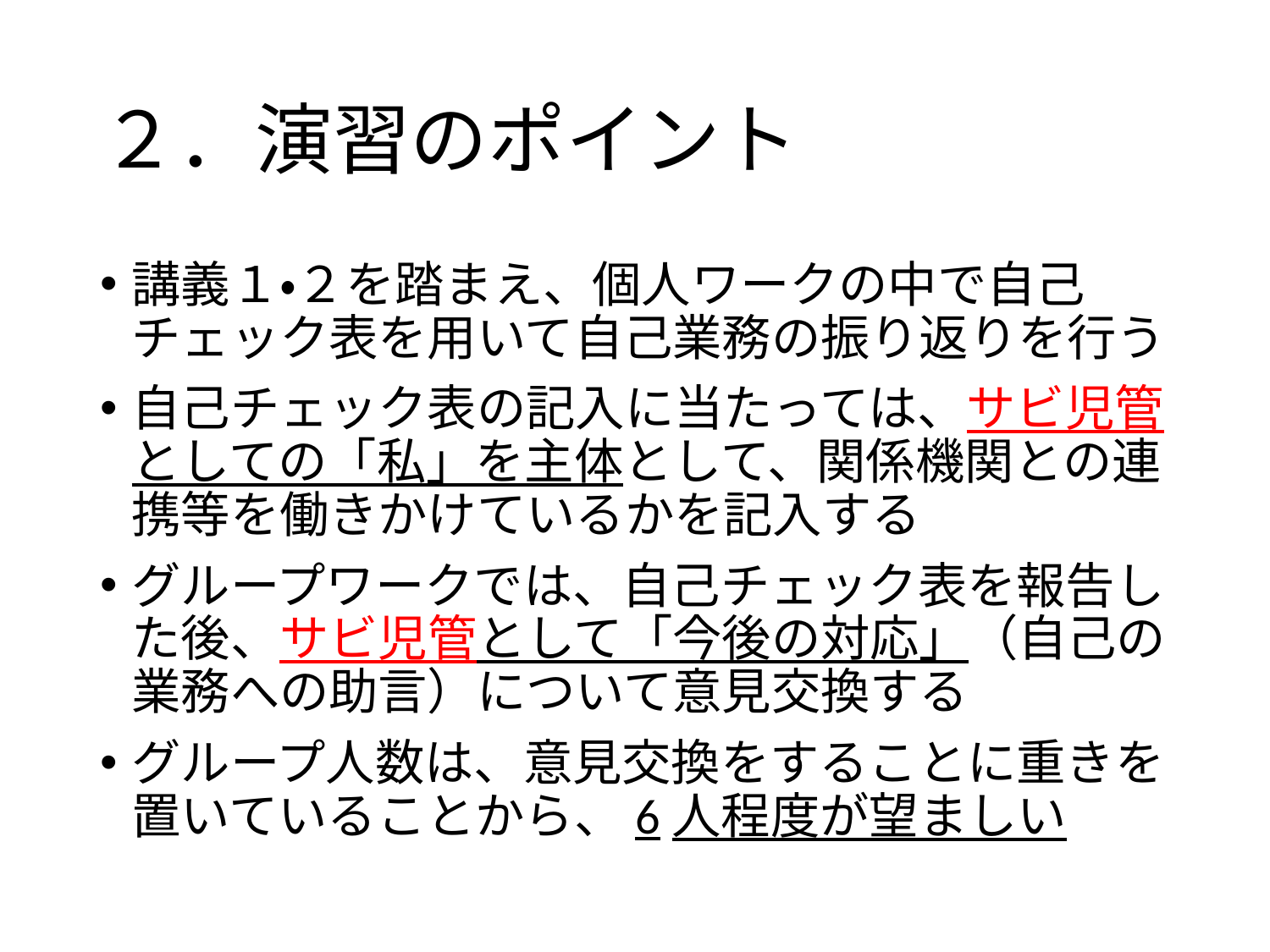

# ２．演習のポイント
講義１・２を踏まえ、個人ワークの中で自己チェック表を用いて自己業務の振り返りを行う
自己チェック表の記入に当たっては、サビ児管としての「私」を主体として、関係機関との連携等を働きかけているかを記入する
グループワークでは、自己チェック表を報告した後、サビ児管として「今後の対応」（自己の業務への助言）について意見交換する
グループ人数は、意見交換をすることに重きを置いていることから、6人程度が望ましい